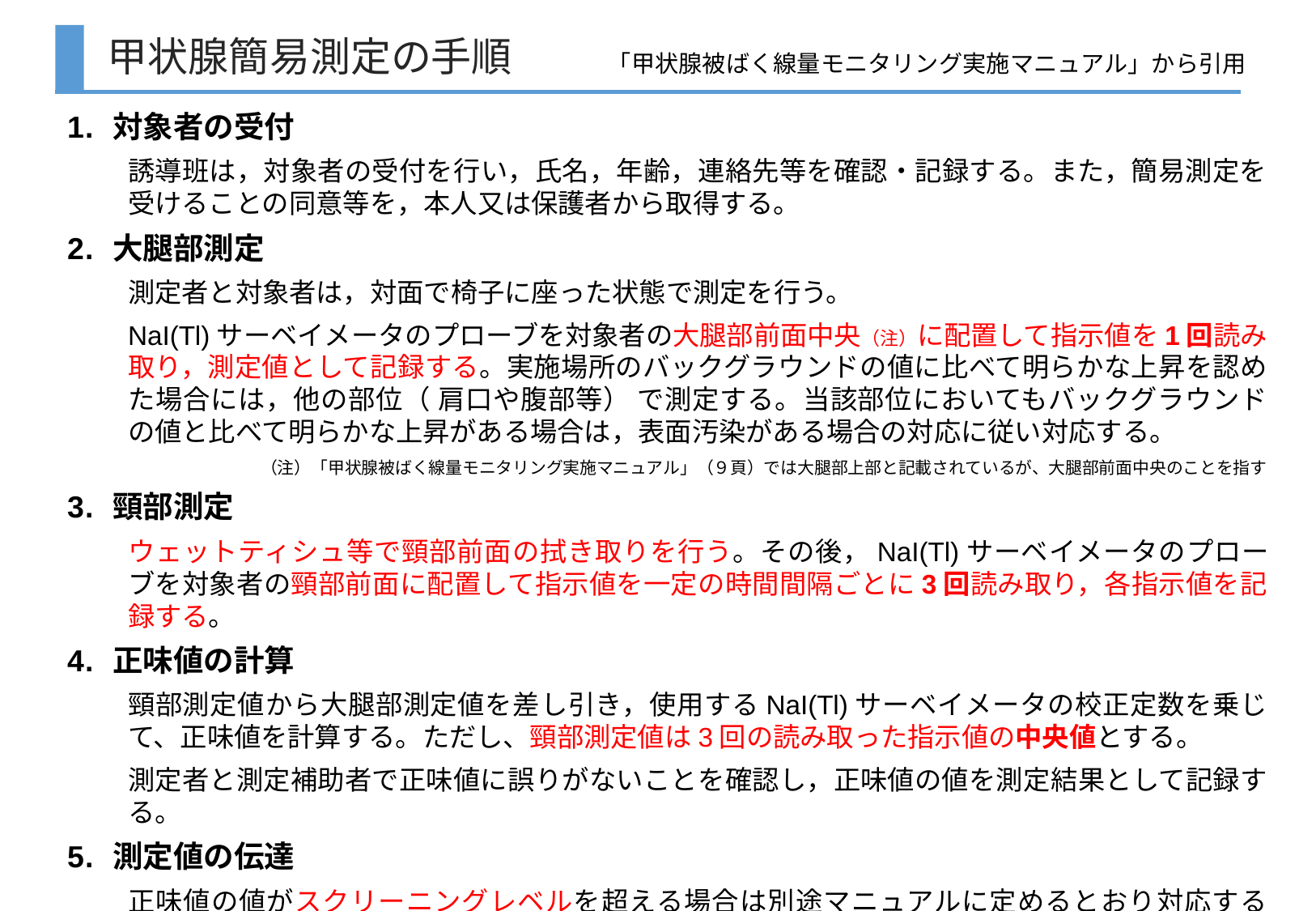

甲状腺簡易測定の手順
「甲状腺被ばく線量モニタリング実施マニュアル」から引用
対象者の受付
誘導班は，対象者の受付を行い，氏名，年齢，連絡先等を確認・記録する。また，簡易測定を受けることの同意等を，本人又は保護者から取得する。
大腿部測定
測定者と対象者は，対面で椅子に座った状態で測定を行う。
NaI(Tl)サーベイメータのプローブを対象者の大腿部前面中央（注）に配置して指示値を1回読み取り，測定値として記録する。実施場所のバックグラウンドの値に比べて明らかな上昇を認めた場合には，他の部位（ 肩口や腹部等） で測定する。当該部位においてもバックグラウンドの値と比べて明らかな上昇がある場合は，表面汚染がある場合の対応に従い対応する。
（注）「甲状腺被ばく線量モニタリング実施マニュアル」（９頁）では大腿部上部と記載されているが、大腿部前面中央のことを指す
頸部測定
ウェットティシュ等で頸部前面の拭き取りを行う。その後，NaI(Tl)サーベイメータのプローブを対象者の頸部前面に配置して指示値を一定の時間間隔ごとに3回読み取り，各指示値を記録する。
正味値の計算
頸部測定値から大腿部測定値を差し引き，使用するNaI(Tl)サーベイメータの校正定数を乗じて、正味値を計算する。ただし、頸部測定値は3回の読み取った指示値の中央値とする。
測定者と測定補助者で正味値に誤りがないことを確認し，正味値の値を測定結果として記録する。
測定値の伝達
正味値の値がスクリーニングレベルを超える場合は別途マニュアルに定めるとおり対応する（詳細測定）。正味値の値がスクリーニングレベル以下の場合は詳細測定の対象にならないことを伝える。